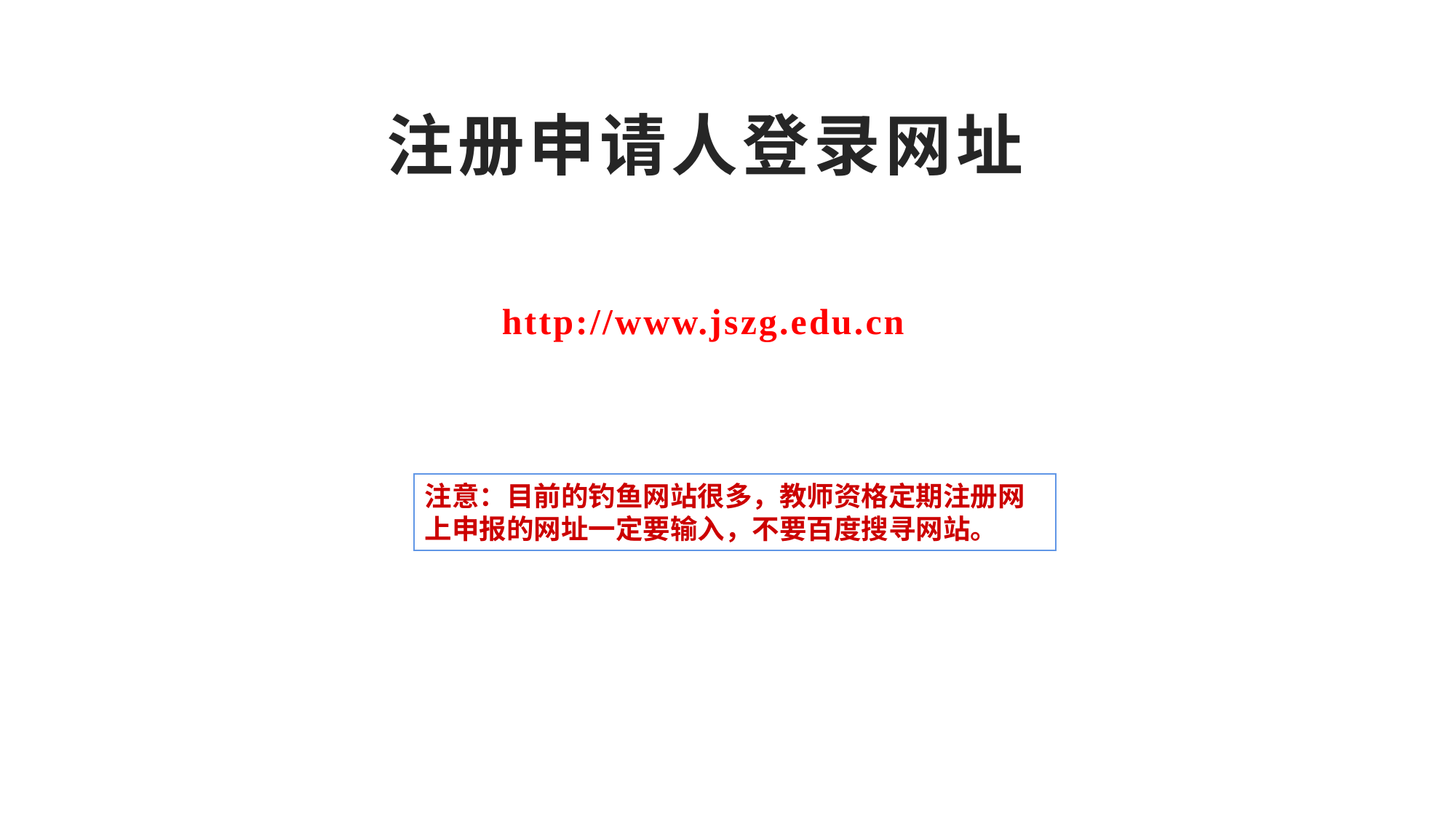

注册申请人登录网址

http://www.jszg.edu.cn

注意：目前的钓鱼网站很多，教师资格定期注册网上申报的网址一定要输入，不要百度搜寻网站。